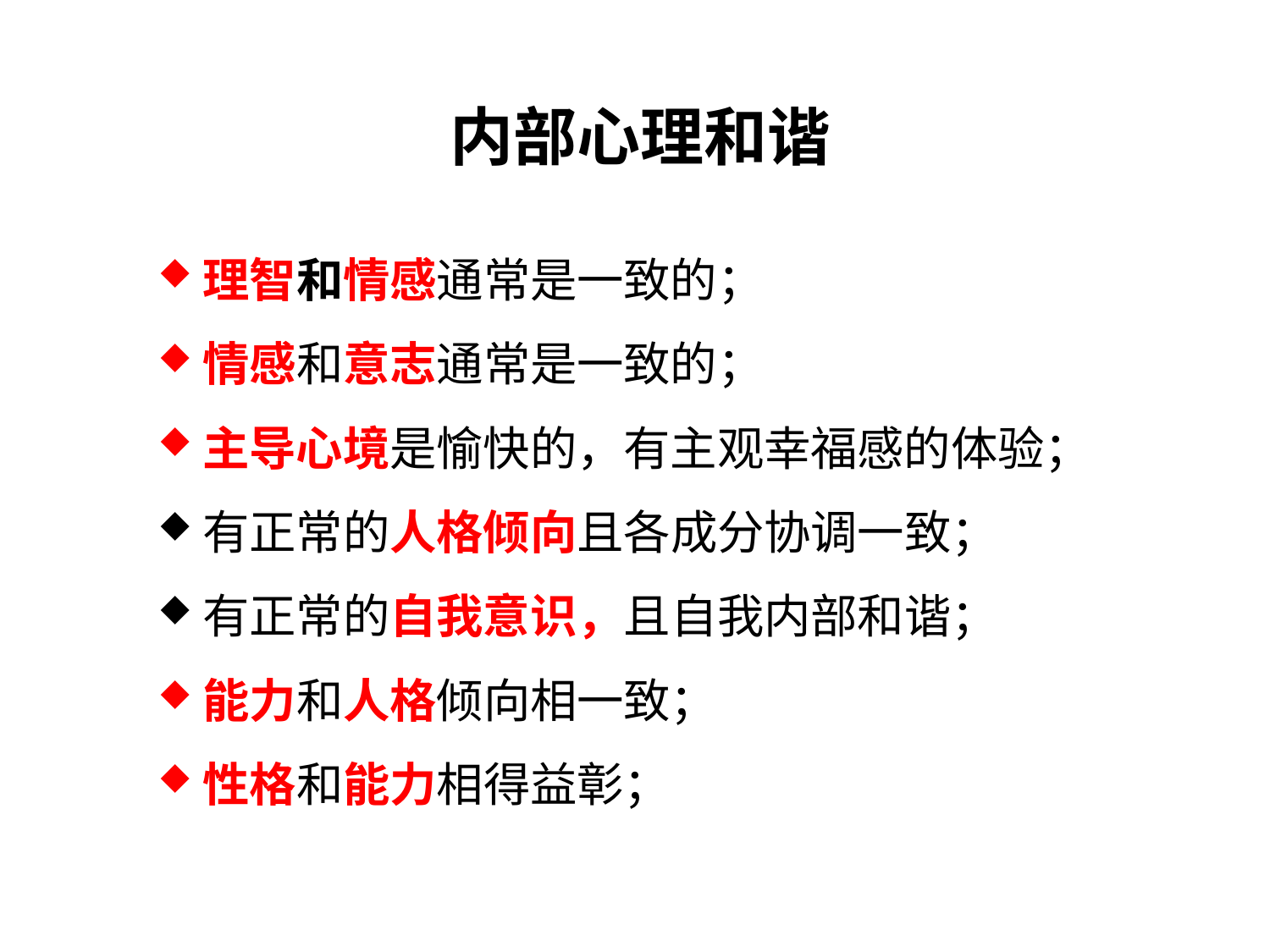

# 内部心理和谐
理智和情感通常是一致的；
情感和意志通常是一致的；
主导心境是愉快的，有主观幸福感的体验；
有正常的人格倾向且各成分协调一致；
有正常的自我意识，且自我内部和谐；
能力和人格倾向相一致；
性格和能力相得益彰；